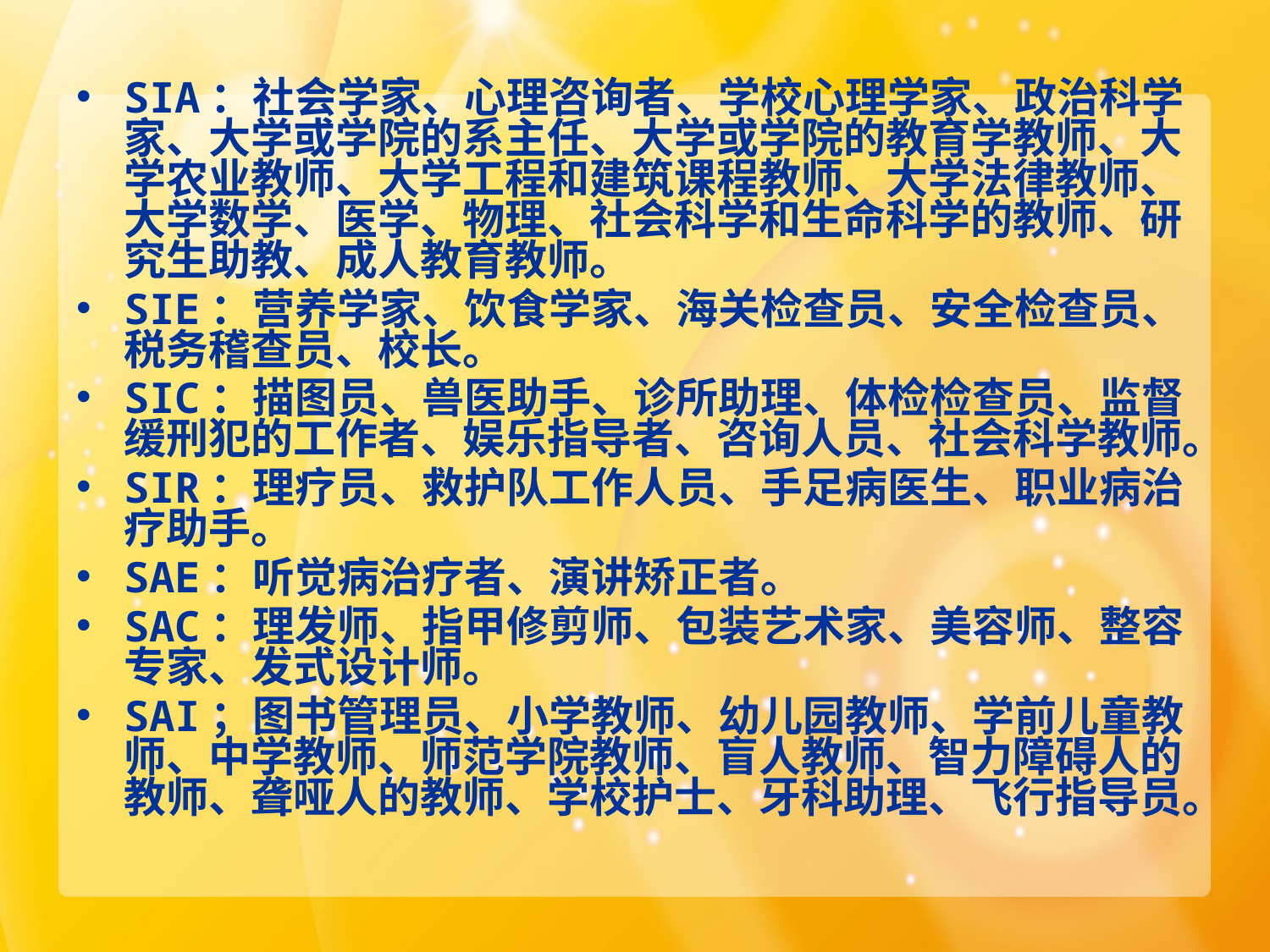

#
SIA：社会学家、心理咨询者、学校心理学家、政治科学家、大学或学院的系主任、大学或学院的教育学教师、大学农业教师、大学工程和建筑课程教师、大学法律教师、大学数学、医学、物理、社会科学和生命科学的教师、研究生助教、成人教育教师。
SIE：营养学家、饮食学家、海关检查员、安全检查员、税务稽查员、校长。
SIC：描图员、兽医助手、诊所助理、体检检查员、监督缓刑犯的工作者、娱乐指导者、咨询人员、社会科学教师。
SIR：理疗员、救护队工作人员、手足病医生、职业病治疗助手。
SAE：听觉病治疗者、演讲矫正者。
SAC：理发师、指甲修剪师、包装艺术家、美容师、整容专家、发式设计师。
SAI；图书管理员、小学教师、幼儿园教师、学前儿童教师、中学教师、师范学院教师、盲人教师、智力障碍人的教师、聋哑人的教师、学校护士、牙科助理、飞行指导员。